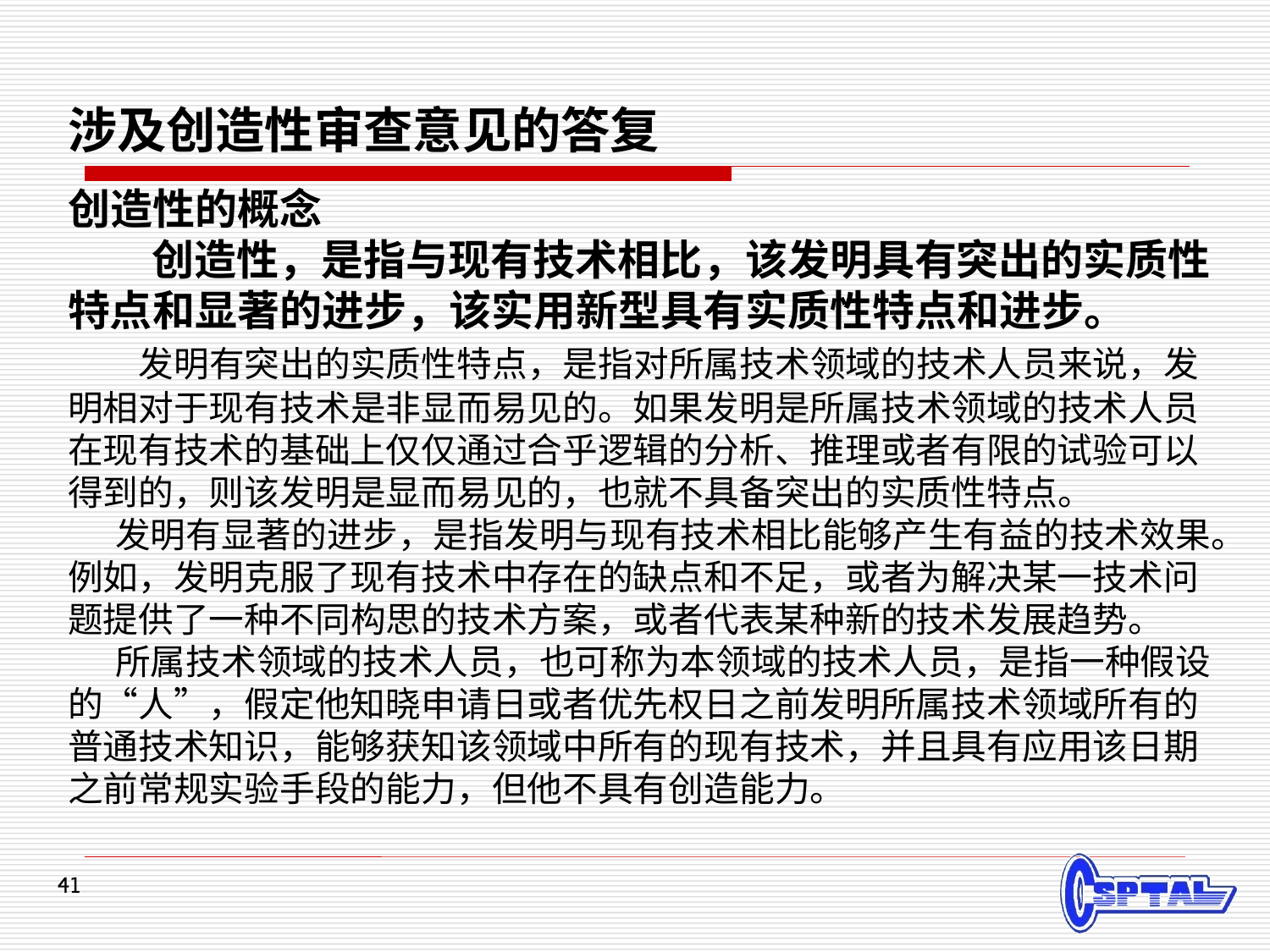

# 涉及创造性审查意见的答复
创造性的概念
　　创造性，是指与现有技术相比，该发明具有突出的实质性特点和显著的进步，该实用新型具有实质性特点和进步。
　   发明有突出的实质性特点，是指对所属技术领域的技术人员来说，发明相对于现有技术是非显而易见的。如果发明是所属技术领域的技术人员在现有技术的基础上仅仅通过合乎逻辑的分析、推理或者有限的试验可以得到的，则该发明是显而易见的，也就不具备突出的实质性特点。
     发明有显著的进步，是指发明与现有技术相比能够产生有益的技术效果。例如，发明克服了现有技术中存在的缺点和不足，或者为解决某一技术问题提供了一种不同构思的技术方案，或者代表某种新的技术发展趋势。
     所属技术领域的技术人员，也可称为本领域的技术人员，是指一种假设的“人”，假定他知晓申请日或者优先权日之前发明所属技术领域所有的普通技术知识，能够获知该领域中所有的现有技术，并且具有应用该日期之前常规实验手段的能力，但他不具有创造能力。
41